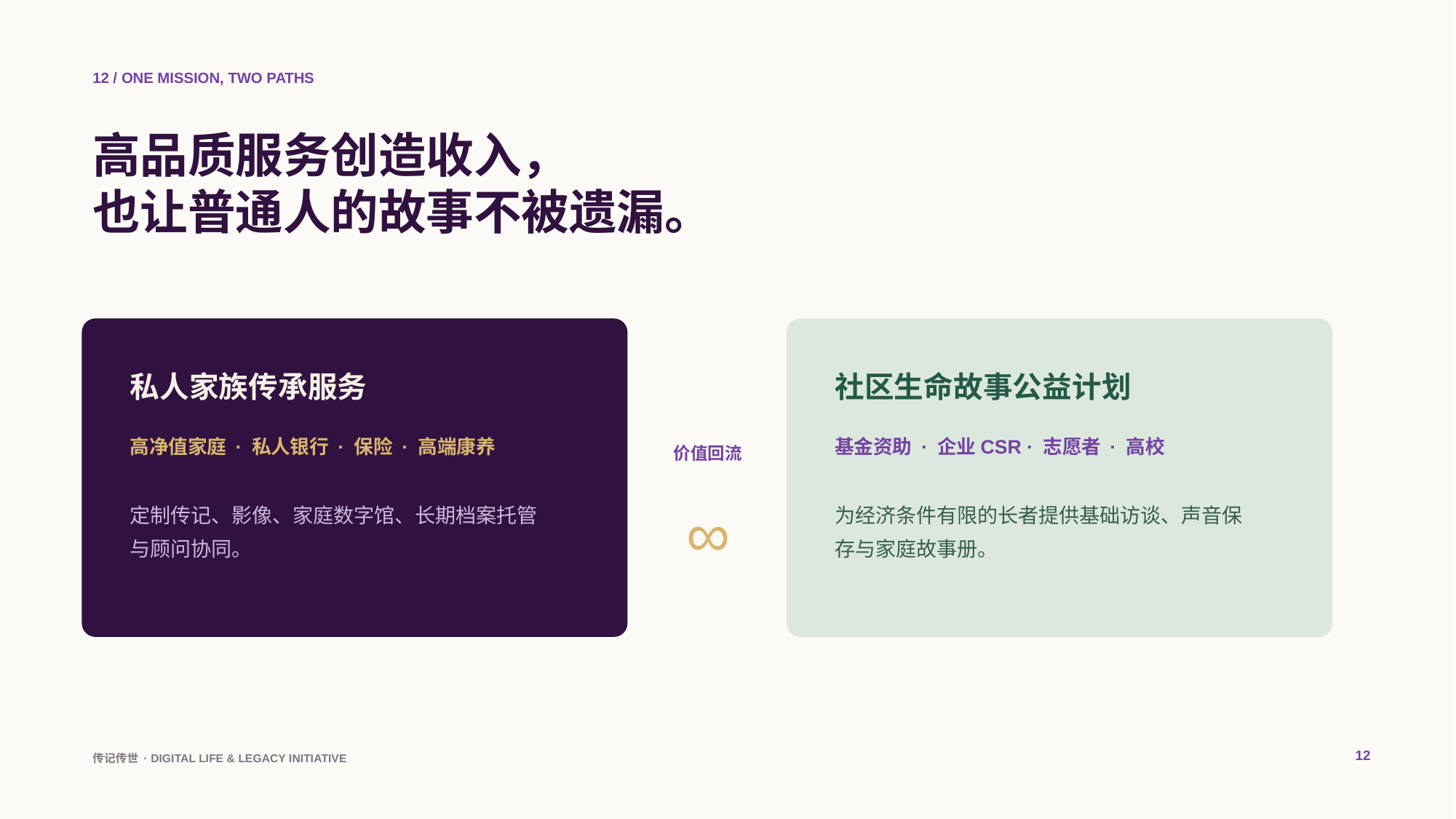

12 / ONE MISSION, TWO PATHS
高品质服务创造收入，
也让普通人的故事不被遗漏。

私人家族传承服务
社区生命故事公益计划
高净值家庭 · 私人银行 · 保险 · 高端康养
基金资助 · 企业CSR · 志愿者 · 高校
价值回流
∞
定制传记、影像、家庭数字馆、长期档案托管与顾问协同。
为经济条件有限的长者提供基础访谈、声音保存与家庭故事册。
12
传记传世 · DIGITAL LIFE & LEGACY INITIATIVE